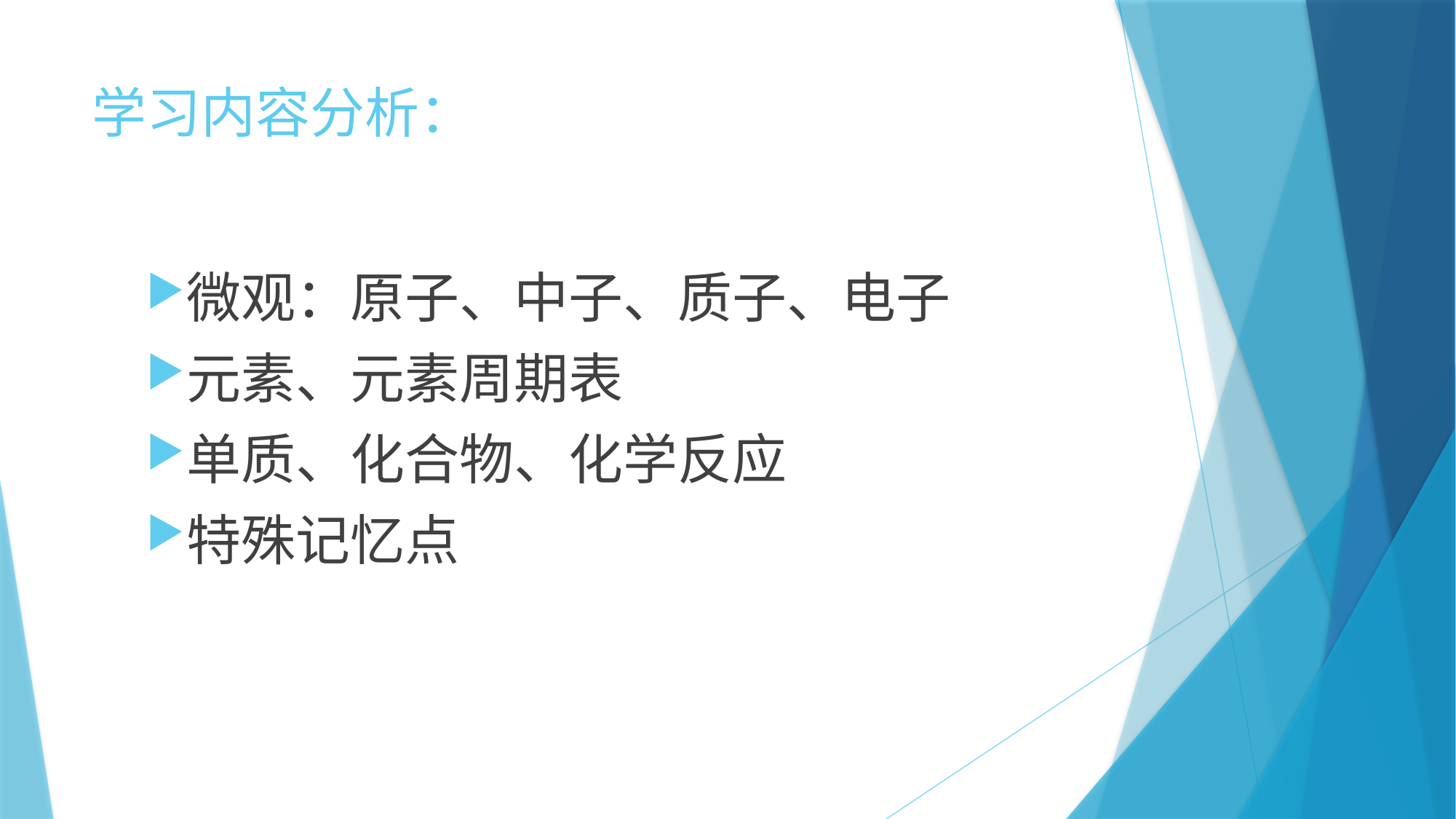

# 学习内容分析：
微观：原子、中子、质子、电子
元素、元素周期表
单质、化合物、化学反应
特殊记忆点